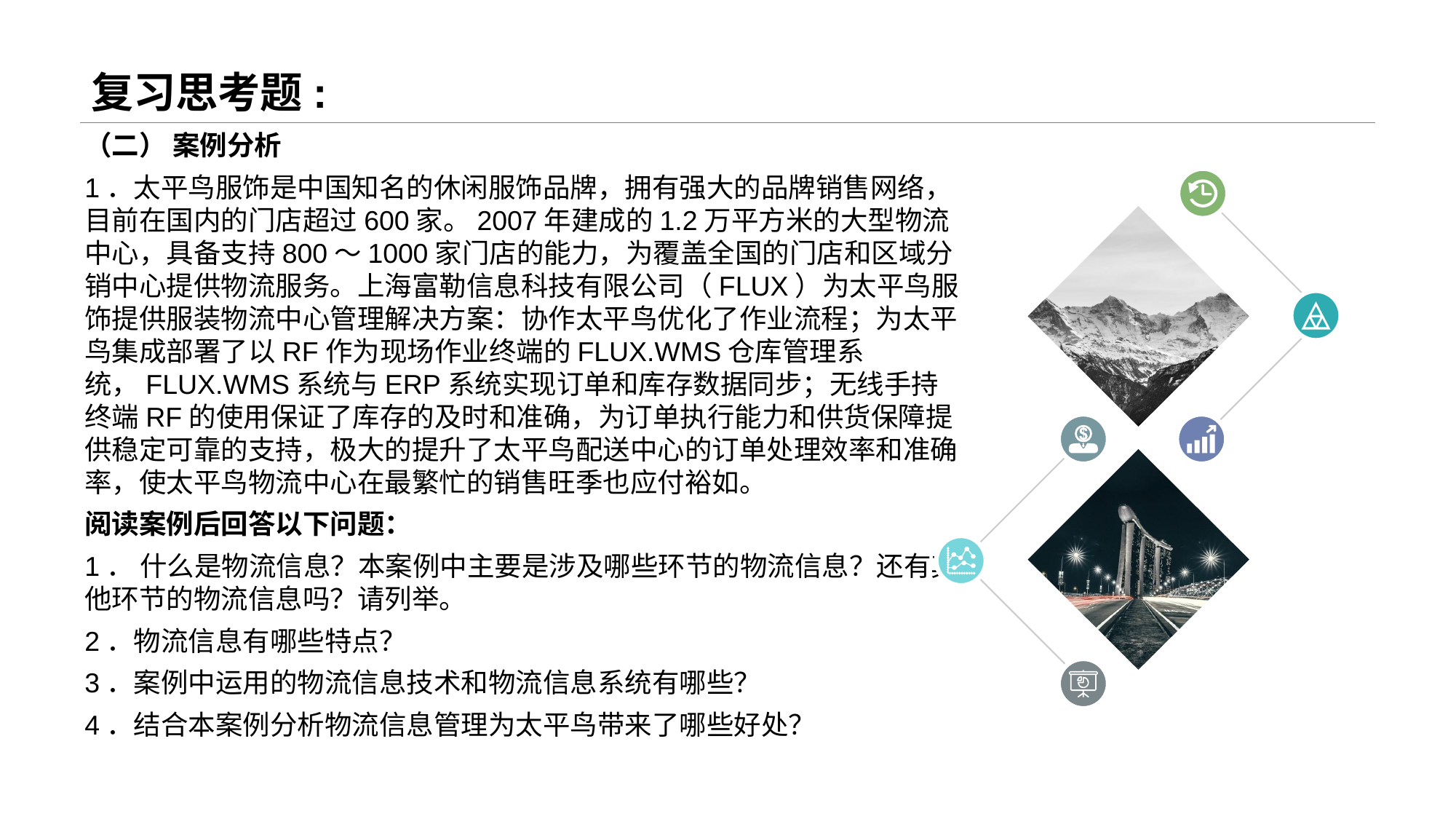

# 复习思考题:
（二） 案例分析
1．太平鸟服饰是中国知名的休闲服饰品牌，拥有强大的品牌销售网络，目前在国内的门店超过600家。2007年建成的1.2万平方米的大型物流中心，具备支持800～1000家门店的能力，为覆盖全国的门店和区域分销中心提供物流服务。上海富勒信息科技有限公司（FLUX）为太平鸟服饰提供服装物流中心管理解决方案：协作太平鸟优化了作业流程；为太平鸟集成部署了以RF作为现场作业终端的FLUX.WMS仓库管理系统，FLUX.WMS系统与ERP系统实现订单和库存数据同步；无线手持终端RF的使用保证了库存的及时和准确，为订单执行能力和供货保障提供稳定可靠的支持，极大的提升了太平鸟配送中心的订单处理效率和准确率，使太平鸟物流中心在最繁忙的销售旺季也应付裕如。
阅读案例后回答以下问题：
1． 什么是物流信息？本案例中主要是涉及哪些环节的物流信息？还有其他环节的物流信息吗？请列举。
2．物流信息有哪些特点？
3．案例中运用的物流信息技术和物流信息系统有哪些？
4．结合本案例分析物流信息管理为太平鸟带来了哪些好处？

18